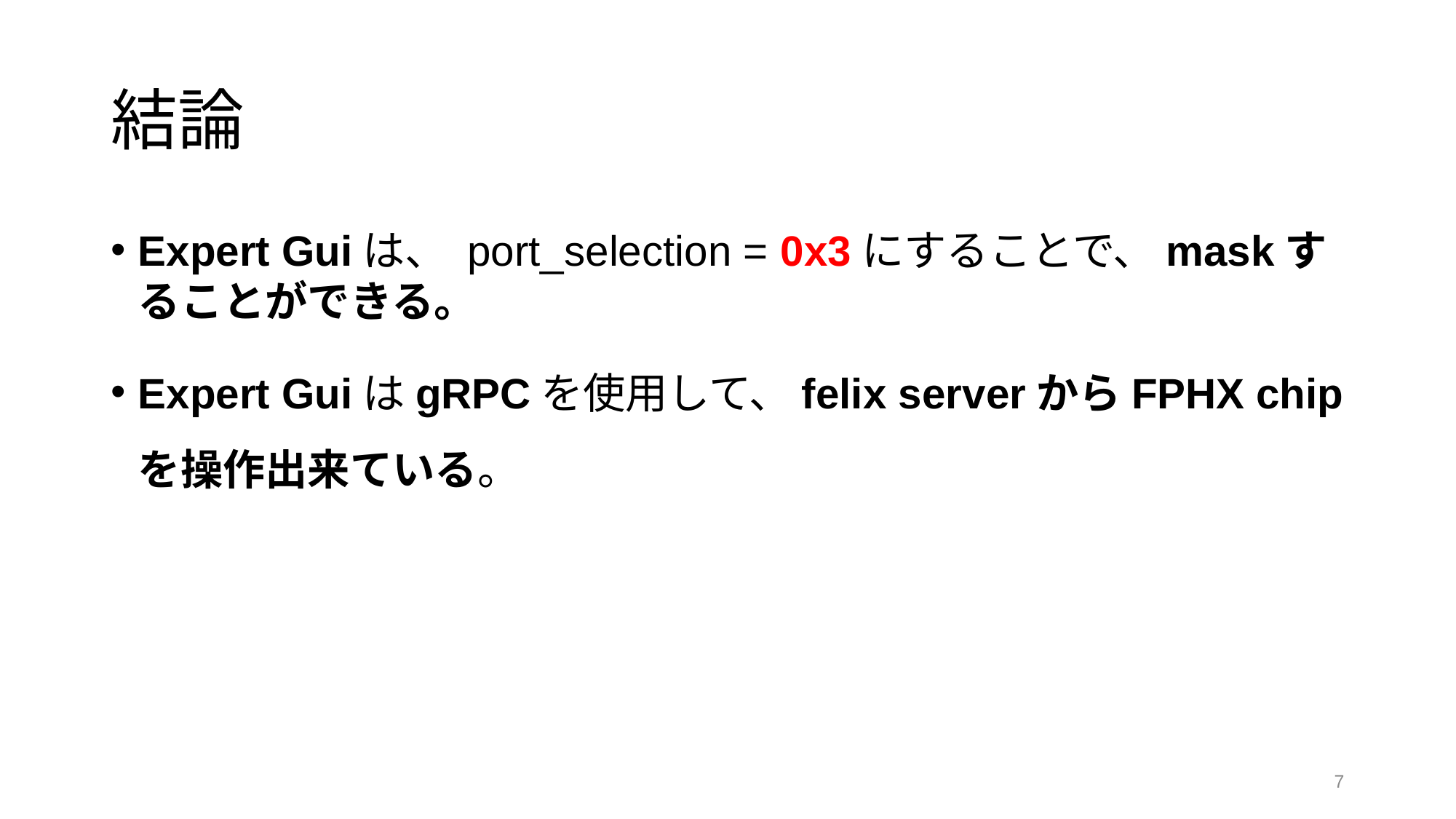

# 結論
Expert Guiは、 port_selection = 0x3にすることで、maskすることができる。
Expert GuiはgRPCを使用して、felix serverからFPHX chipを操作出来ている。
7